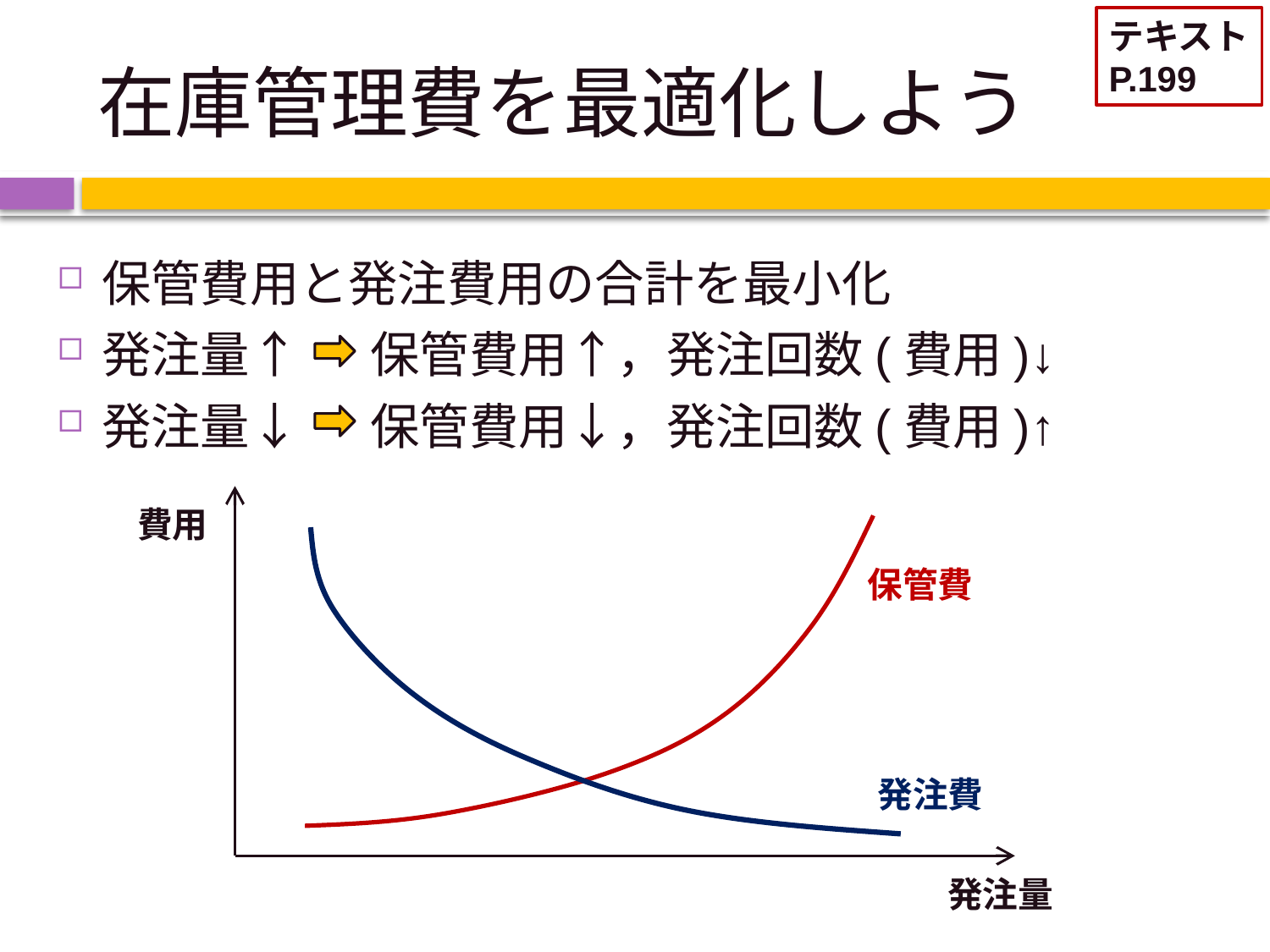

テキスト
P.199
# 在庫管理費を最適化しよう
保管費用と発注費用の合計を最小化
発注量↑　  保管費用↑，発注回数(費用)↓
発注量↓　  保管費用↓，発注回数(費用)↑

費用

保管費
発注費
発注量